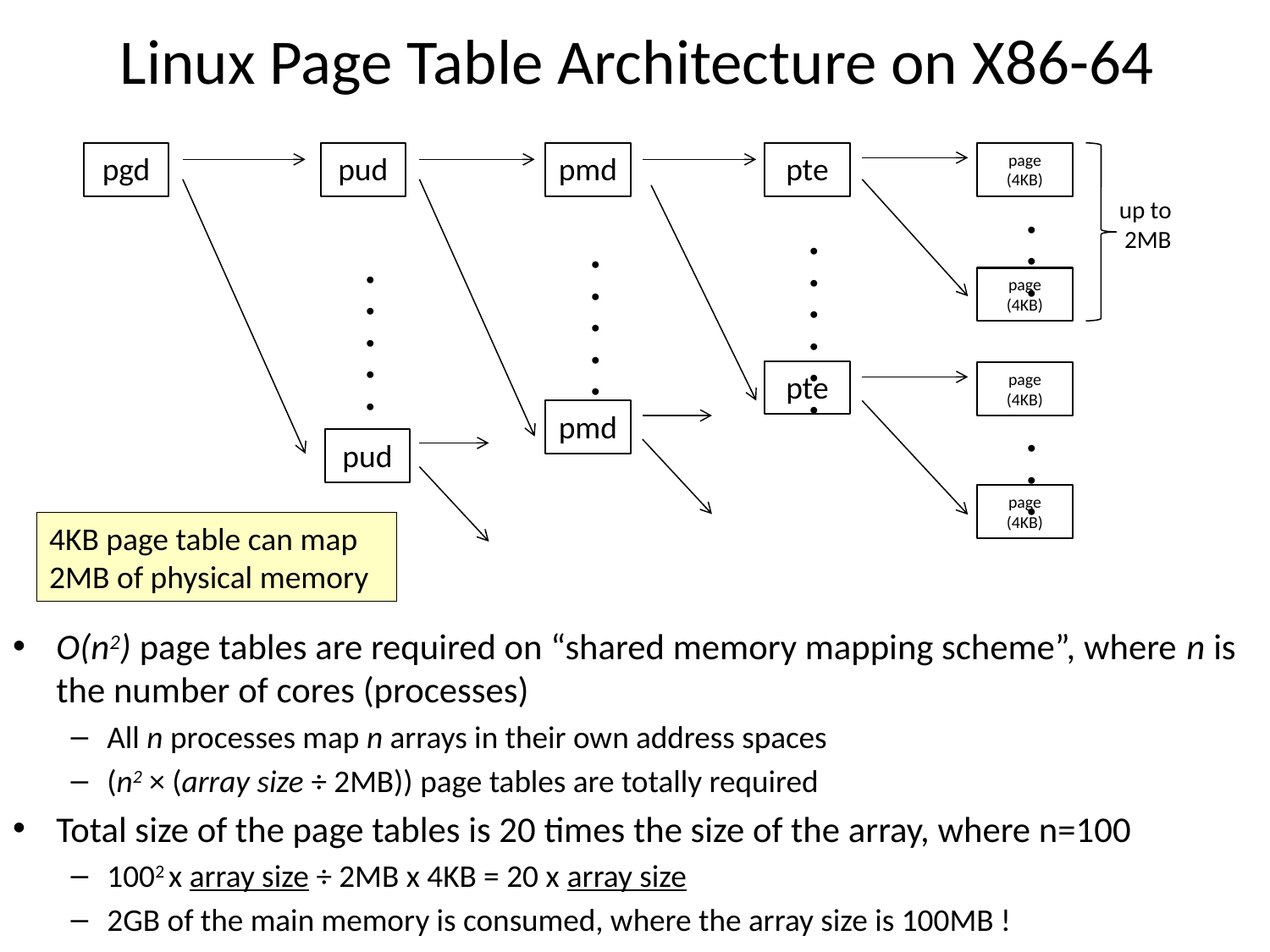

# Linux Page Table Architecture on X86-64
pgd
pud
pmd
pte

page
(4KB)
up to
2MB
・・・
・・・・・・
・・・・・・
・・・・・・
page
(4KB)
pte
page
(4KB)
pmd
・・・
pud
page
(4KB)
4KB page table can map 2MB of physical memory
O(n2) page tables are required on “shared memory mapping scheme”, where n is the number of cores (processes)
All n processes map n arrays in their own address spaces
(n2 × (array size ÷ 2MB)) page tables are totally required
Total size of the page tables is 20 times the size of the array, where n=100
1002 x array size ÷ 2MB x 4KB = 20 x array size
2GB of the main memory is consumed, where the array size is 100MB !